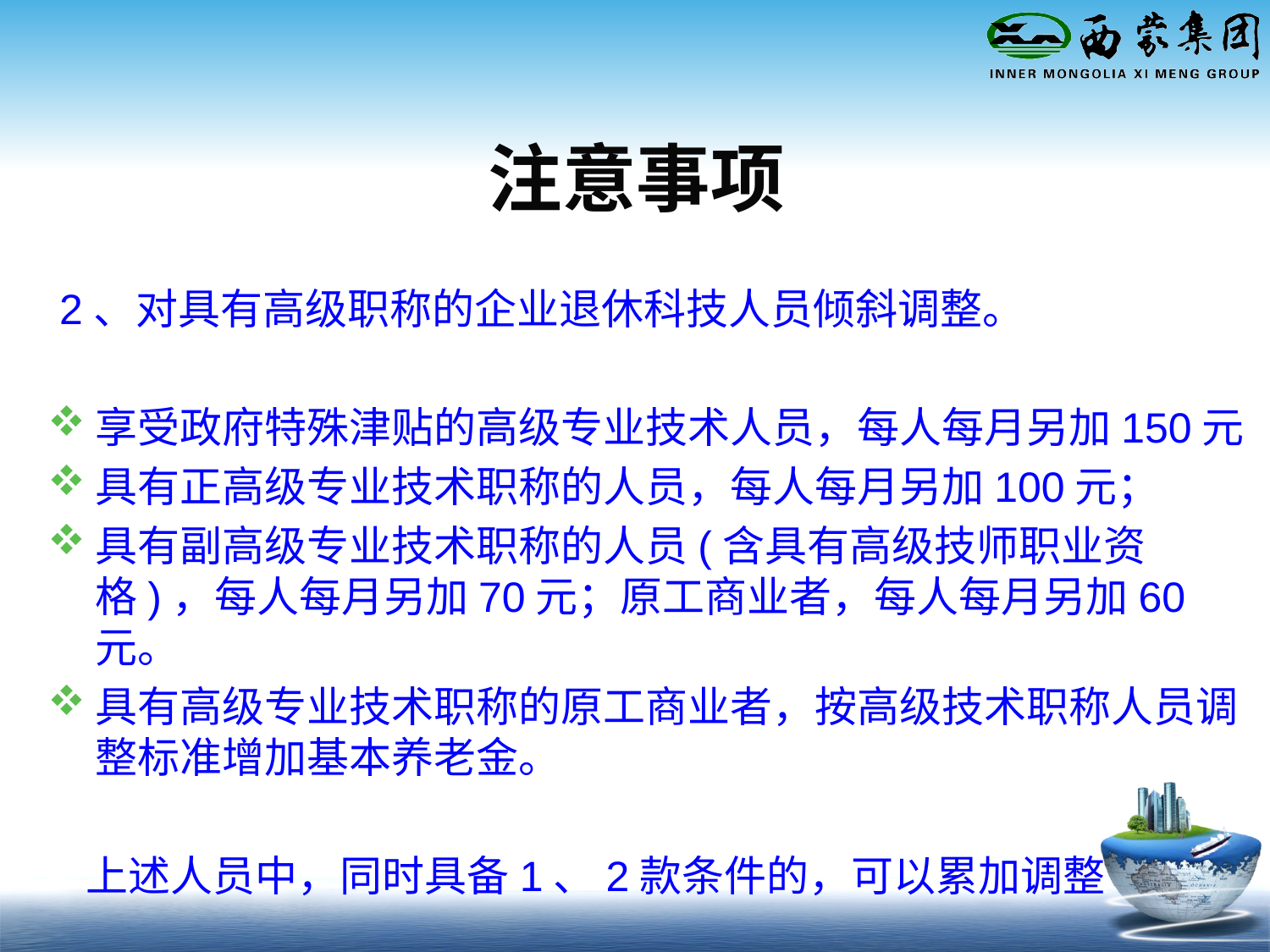

注意事项
 2、对具有高级职称的企业退休科技人员倾斜调整。

享受政府特殊津贴的高级专业技术人员，每人每月另加150元
具有正高级专业技术职称的人员，每人每月另加100元；
具有副高级专业技术职称的人员(含具有高级技师职业资格)，每人每月另加70元；原工商业者，每人每月另加60元。
具有高级专业技术职称的原工商业者，按高级技术职称人员调整标准增加基本养老金。

   上述人员中，同时具备1、2款条件的，可以累加调整